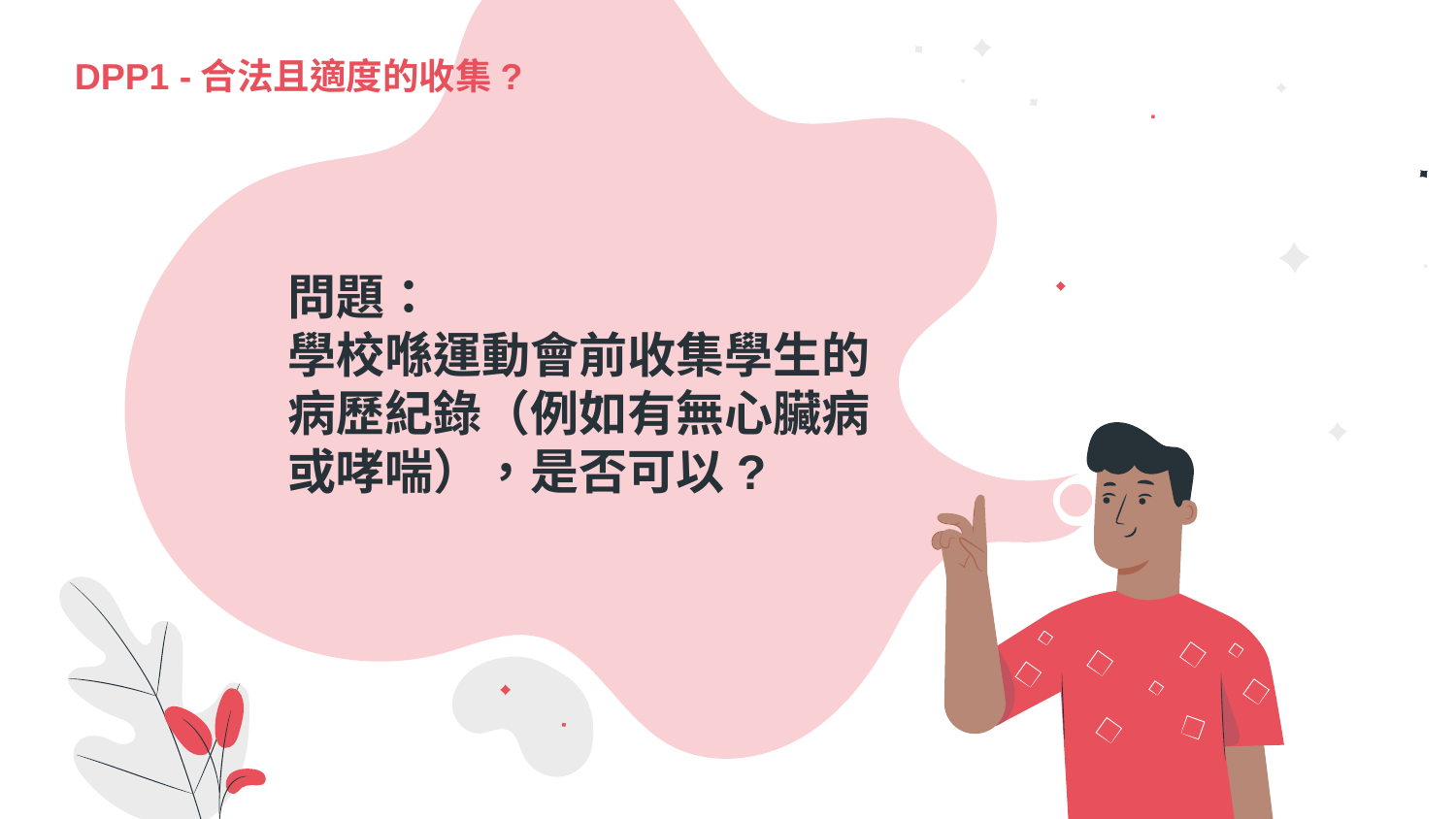

# DPP1 -合法且適度的收集?

問題：
學校喺運動會前收集學生的病歷紀錄（例如有無心臟病或哮喘），是否可以?